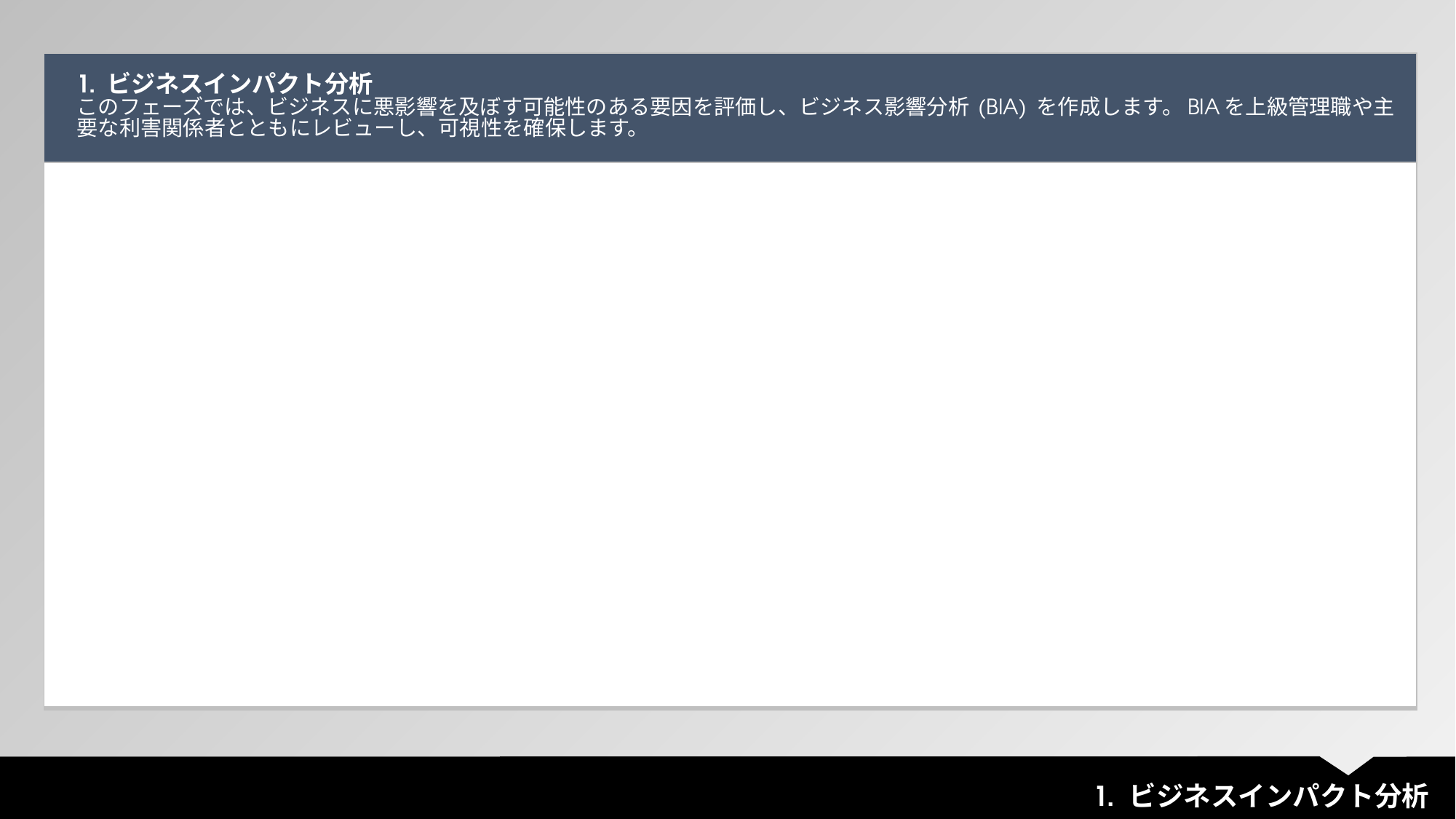

| 1. ビジネスインパクト分析 このフェーズでは、ビジネスに悪影響を及ぼす可能性のある要因を評価し、ビジネス影響分析 (BIA) を作成します。BIAを上級管理職や主要な利害関係者とともにレビューし、可視性を確保します。 |
| --- |
|  |

1. ビジネスインパクト分析